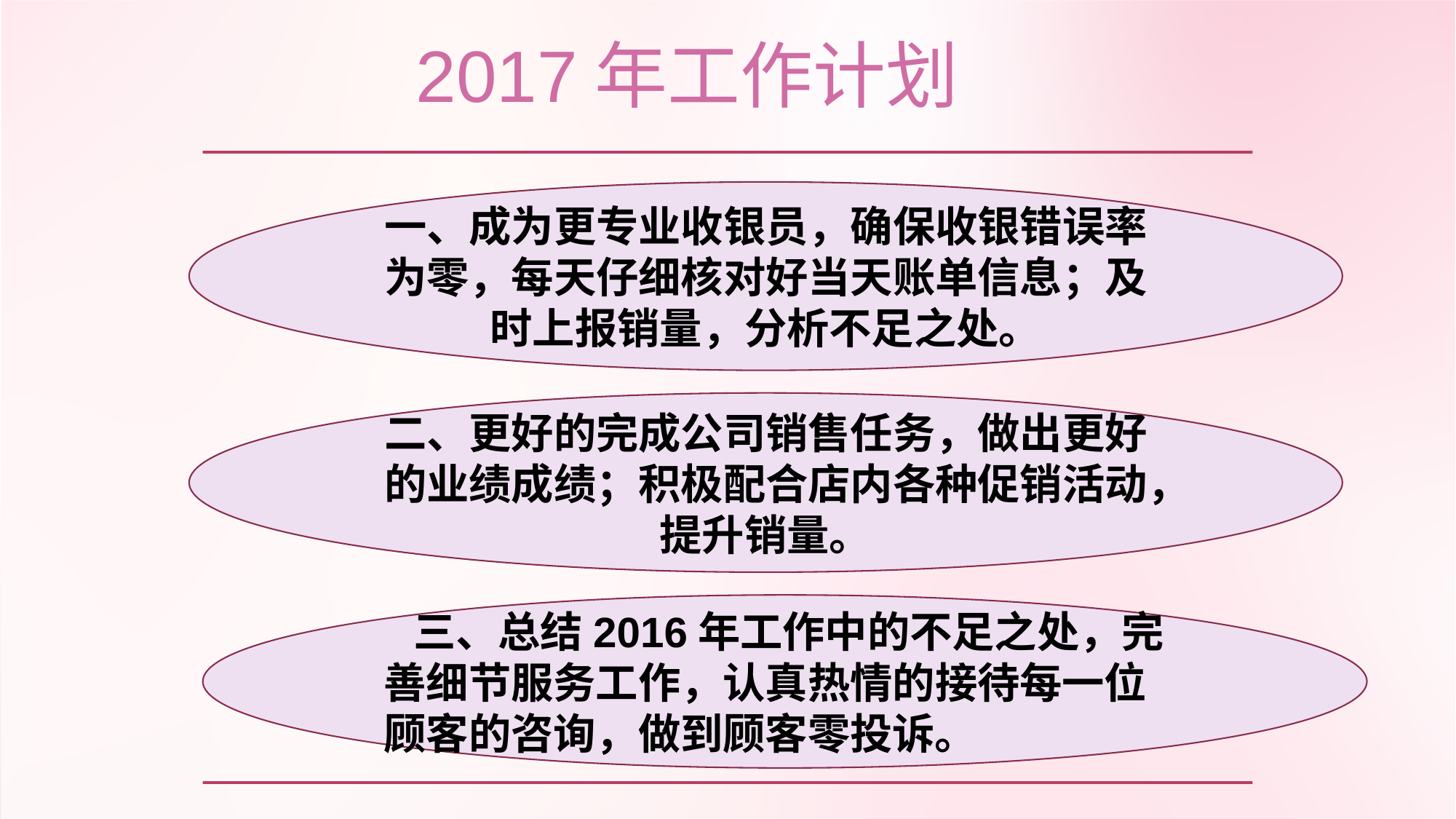

2017年工作计划

一、成为更专业收银员，确保收银错误率为零，每天仔细核对好当天账单信息；及时上报销量，分析不足之处。
二、更好的完成公司销售任务，做出更好的业绩成绩；积极配合店内各种促销活动，提升销量。
  三、总结2016年工作中的不足之处，完善细节服务工作，认真热情的接待每一位顾客的咨询，做到顾客零投诉。